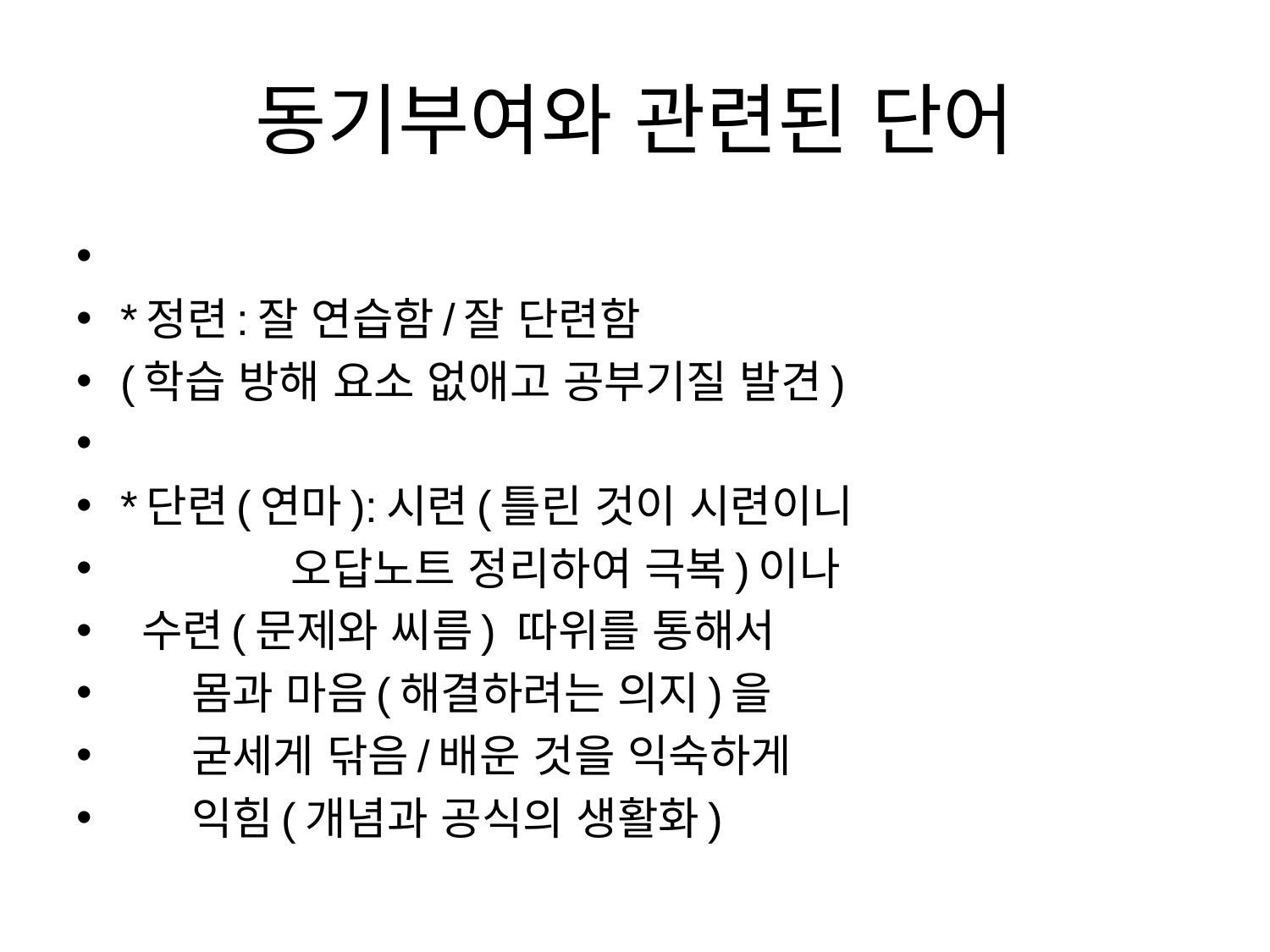

# 동기부여와 관련된 단어

*정련:잘 연습함/잘 단련함
(학습 방해 요소 없애고 공부기질 발견)

*단련(연마):시련(틀린 것이 시련이니
             오답노트 정리하여 극복)이나
 수련(문제와 씨름) 따위를 통해서
     몸과 마음(해결하려는 의지)을
     굳세게 닦음/배운 것을 익숙하게
     익힘(개념과 공식의 생활화)